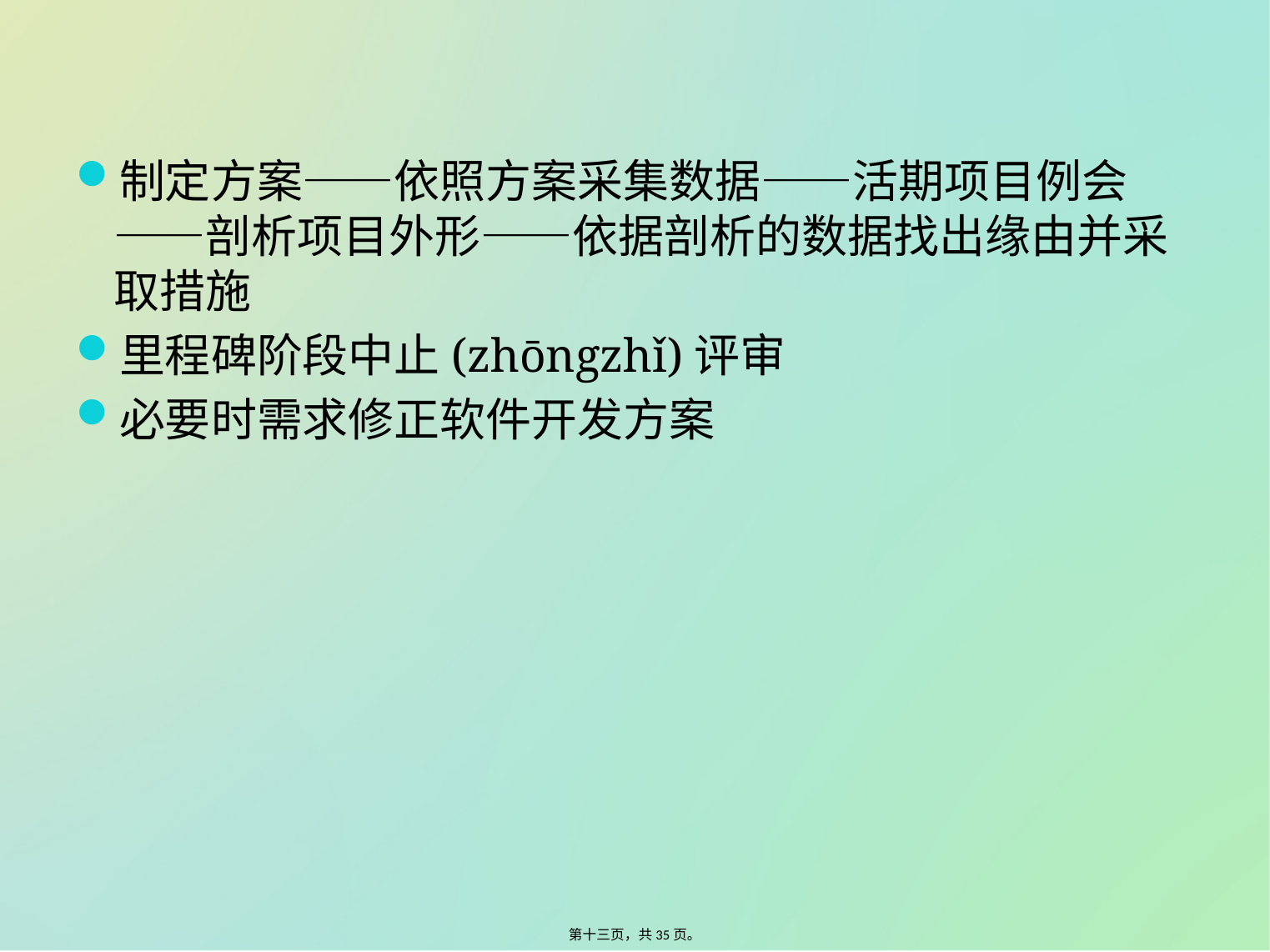

制定方案——依照方案采集数据——活期项目例会——剖析项目外形——依据剖析的数据找出缘由并采取措施
里程碑阶段中止(zhōngzhǐ)评审
必要时需求修正软件开发方案
第十三页，共35页。